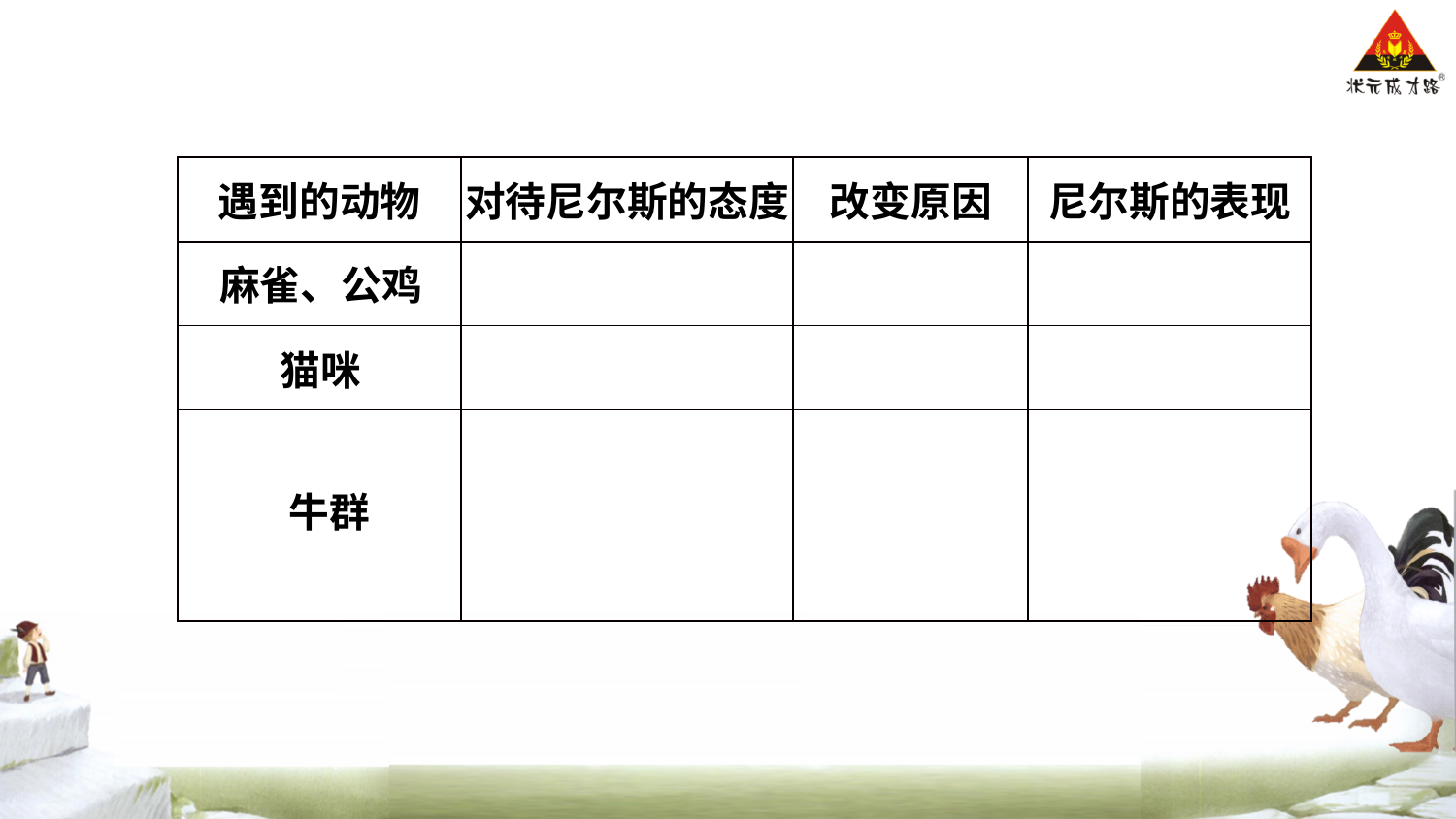

| 遇到的动物 | 对待尼尔斯的态度 | 改变原因 | 尼尔斯的表现 |
| --- | --- | --- | --- |
|  |  |  |  |
|  |  |  |  |
|  |  |  |  |
麻雀、公鸡
猫咪
牛群